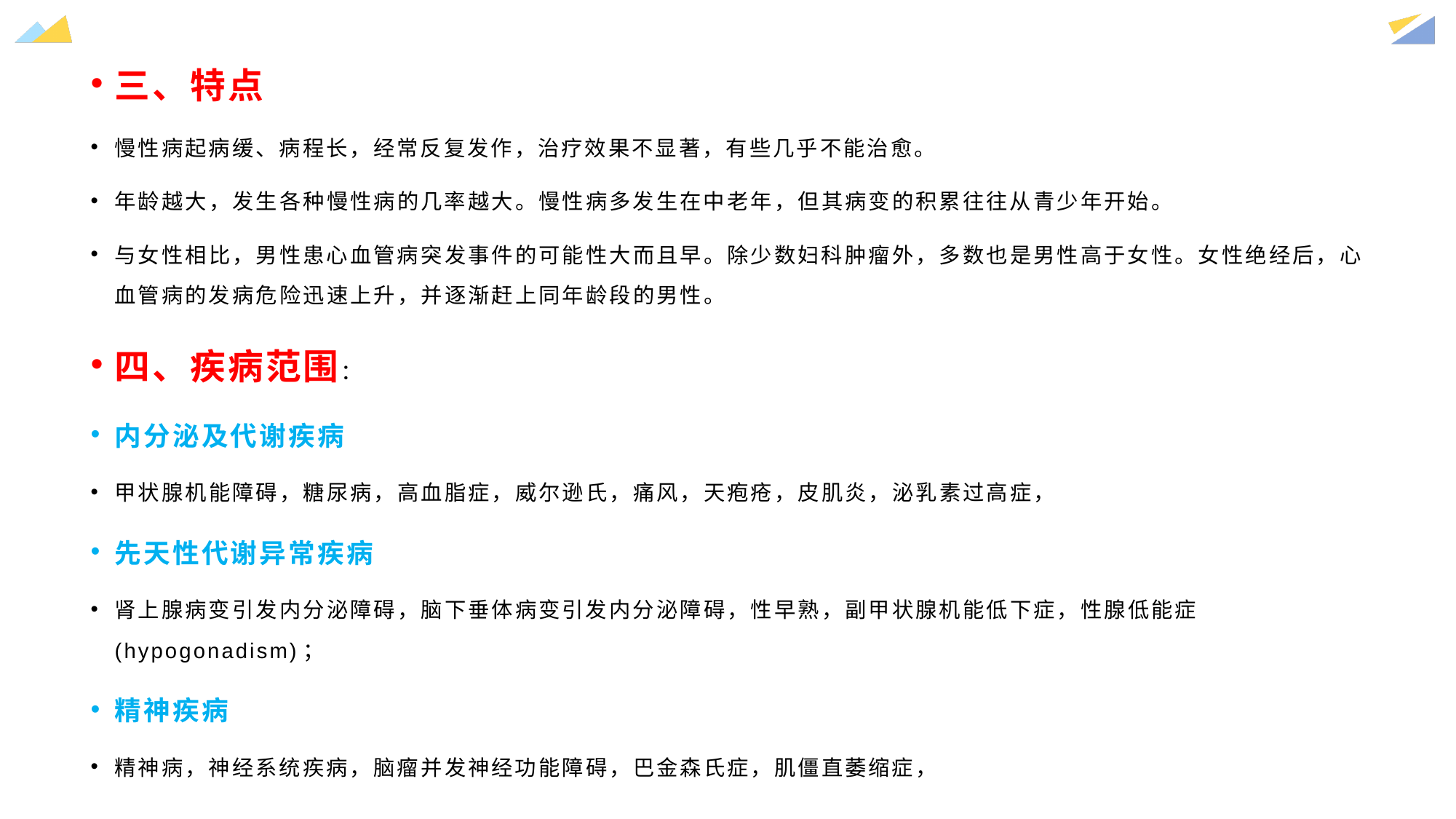

三、特点
慢性病起病缓、病程长，经常反复发作，治疗效果不显著，有些几乎不能治愈。
年龄越大，发生各种慢性病的几率越大。慢性病多发生在中老年，但其病变的积累往往从青少年开始。
与女性相比，男性患心血管病突发事件的可能性大而且早。除少数妇科肿瘤外，多数也是男性高于女性。女性绝经后，心血管病的发病危险迅速上升，并逐渐赶上同年龄段的男性。
四、疾病范围：
内分泌及代谢疾病
甲状腺机能障碍，糖尿病，高血脂症，威尔逊氏，痛风，天疱疮，皮肌炎，泌乳素过高症，
先天性代谢异常疾病
肾上腺病变引发内分泌障碍，脑下垂体病变引发内分泌障碍，性早熟，副甲状腺机能低下症，性腺低能症(hypogonadism)；
精神疾病
精神病，神经系统疾病，脑瘤并发神经功能障碍，巴金森氏症，肌僵直萎缩症，